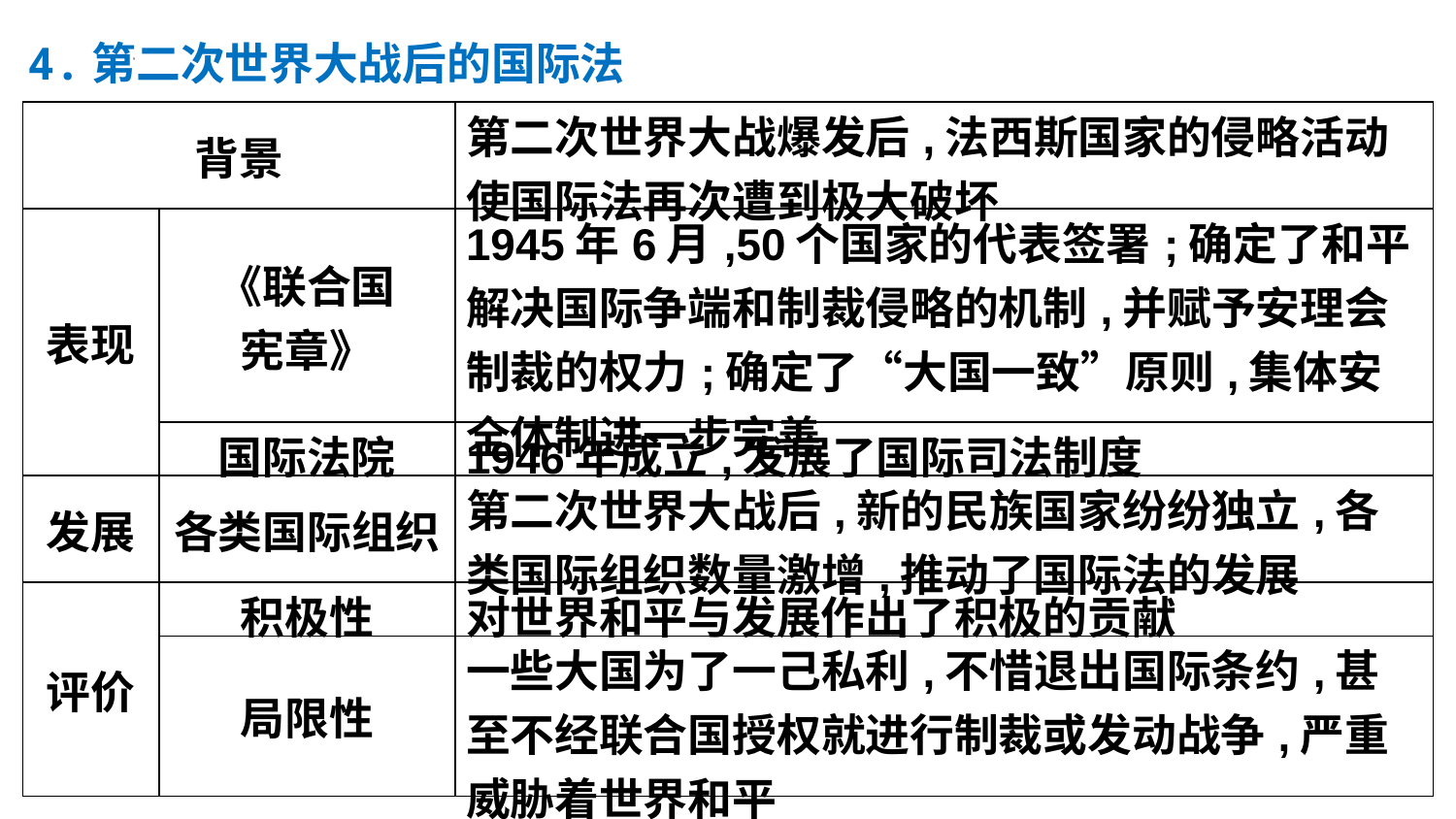

4.第二次世界大战后的国际法
| 背景 |  | 第二次世界大战爆发后,法西斯国家的侵略活动使国际法再次遭到极大破坏 |
| --- | --- | --- |
| 表现 | 《联合国 宪章》 | 1945年6月,50个国家的代表签署;确定了和平解决国际争端和制裁侵略的机制,并赋予安理会制裁的权力;确定了“大国一致”原则,集体安全体制进一步完善 |
|  | 国际法院 | 1946年成立,发展了国际司法制度 |
| 发展 | 各类国际组织 | 第二次世界大战后,新的民族国家纷纷独立,各类国际组织数量激增,推动了国际法的发展 |
| 评价 | 积极性 | 对世界和平与发展作出了积极的贡献 |
|  | 局限性 | 一些大国为了一己私利,不惜退出国际条约,甚至不经联合国授权就进行制裁或发动战争,严重威胁着世界和平 |